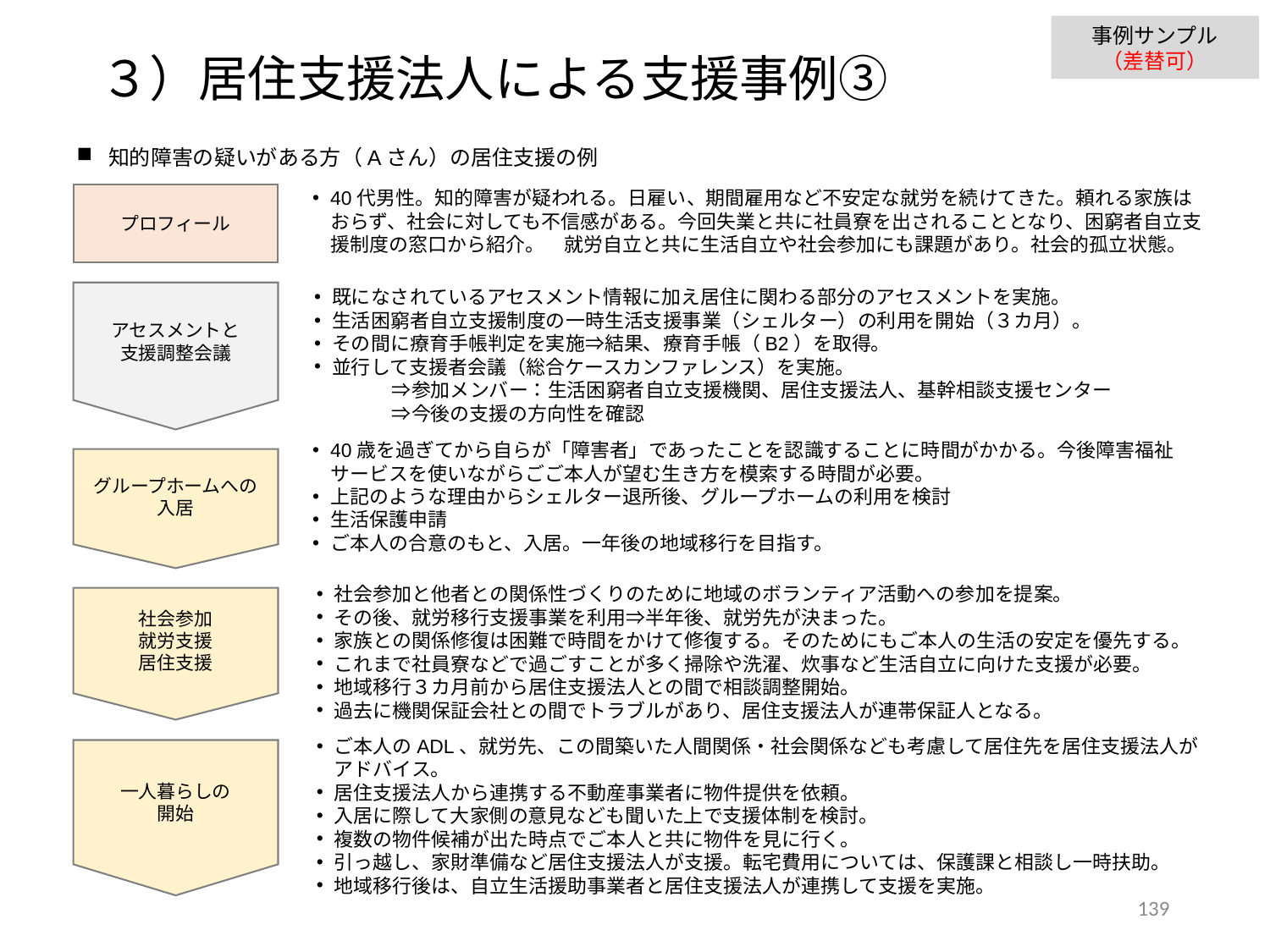

事例サンプル
（差替可）
３）居住支援法人による支援事例③
知的障害の疑いがある方（Aさん）の居住支援の例
プロフィール
40代男性。知的障害が疑われる。日雇い、期間雇用など不安定な就労を続けてきた。頼れる家族はおらず、社会に対しても不信感がある。今回失業と共に社員寮を出されることとなり、困窮者自立支援制度の窓口から紹介。　就労自立と共に生活自立や社会参加にも課題があり。社会的孤立状態。
既になされているアセスメント情報に加え居住に関わる部分のアセスメントを実施。
生活困窮者自立支援制度の一時生活支援事業（シェルター）の利用を開始（３カ月）。
その間に療育手帳判定を実施⇒結果、療育手帳（B2）を取得。
並行して支援者会議（総合ケースカンファレンス）を実施。
　　　　⇒参加メンバー：生活困窮者自立支援機関、居住支援法人、基幹相談支援センター
　　　　⇒今後の支援の方向性を確認
アセスメントと
支援調整会議
グループホームへの入居
40歳を過ぎてから自らが「障害者」であったことを認識することに時間がかかる。今後障害福祉サービスを使いながらごご本人が望む生き方を模索する時間が必要。
上記のような理由からシェルター退所後、グループホームの利用を検討
生活保護申請
ご本人の合意のもと、入居。一年後の地域移行を目指す。
社会参加と他者との関係性づくりのために地域のボランティア活動への参加を提案。
その後、就労移行支援事業を利用⇒半年後、就労先が決まった。
家族との関係修復は困難で時間をかけて修復する。そのためにもご本人の生活の安定を優先する。
これまで社員寮などで過ごすことが多く掃除や洗濯、炊事など生活自立に向けた支援が必要。
地域移行３カ月前から居住支援法人との間で相談調整開始。
過去に機関保証会社との間でトラブルがあり、居住支援法人が連帯保証人となる。
社会参加
就労支援
居住支援
一人暮らしの
開始
ご本人のADL、就労先、この間築いた人間関係・社会関係なども考慮して居住先を居住支援法人がアドバイス。
居住支援法人から連携する不動産事業者に物件提供を依頼。
入居に際して大家側の意見なども聞いた上で支援体制を検討。
複数の物件候補が出た時点でご本人と共に物件を見に行く。
引っ越し、家財準備など居住支援法人が支援。転宅費用については、保護課と相談し一時扶助。
地域移行後は、自立生活援助事業者と居住支援法人が連携して支援を実施。

139